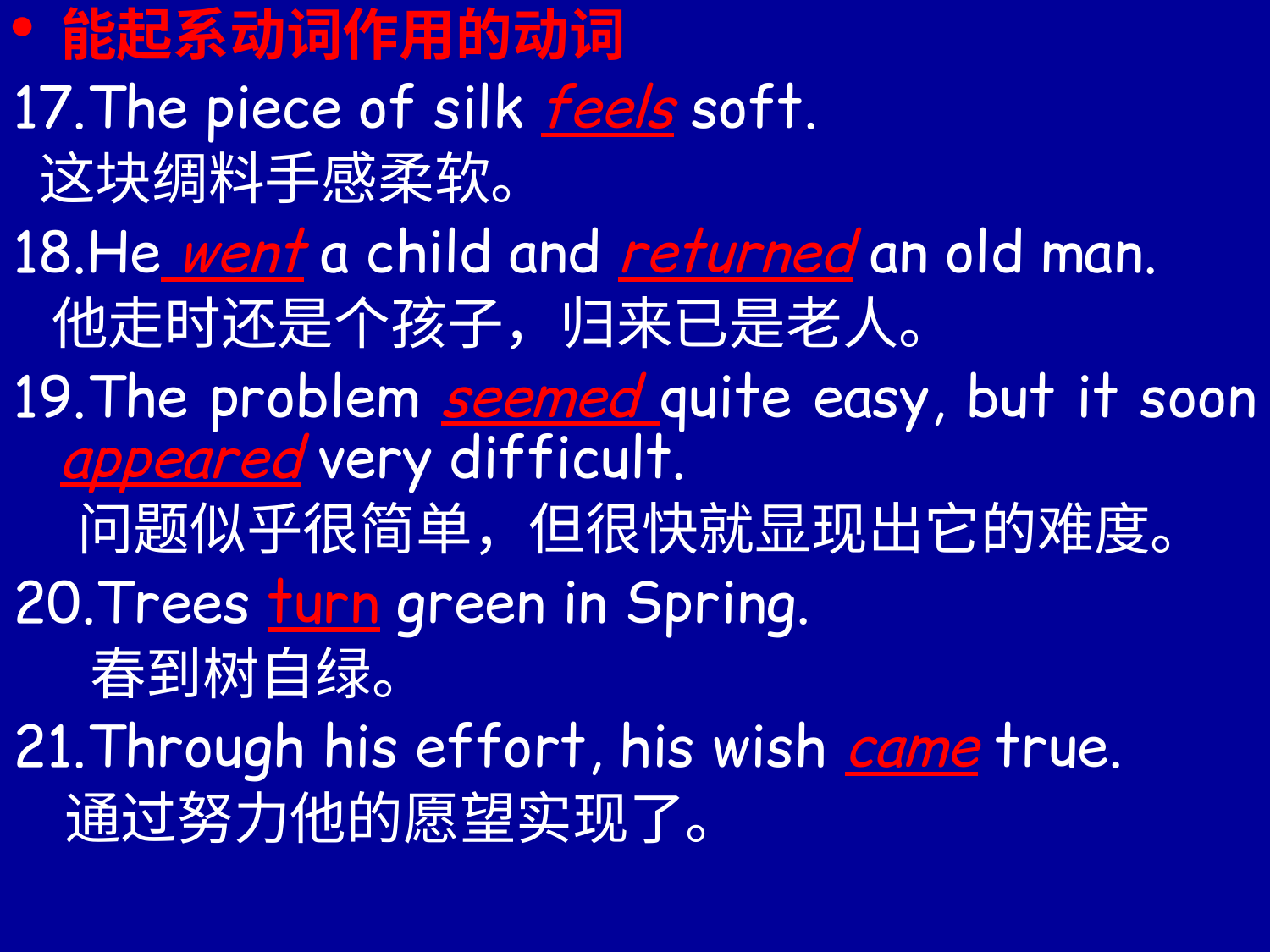

能起系动词作用的动词
17.The piece of silk feels soft.
 这块绸料手感柔软。
18.He went a child and returned an old man.
  他走时还是个孩子，归来已是老人。
19.The problem seemed quite easy, but it soon appeared very difficult.
    问题似乎很简单，但很快就显现出它的难度。
Trees turn green in Spring.
     春到树自绿。
21.Through his effort, his wish came true.
   通过努力他的愿望实现了。

#